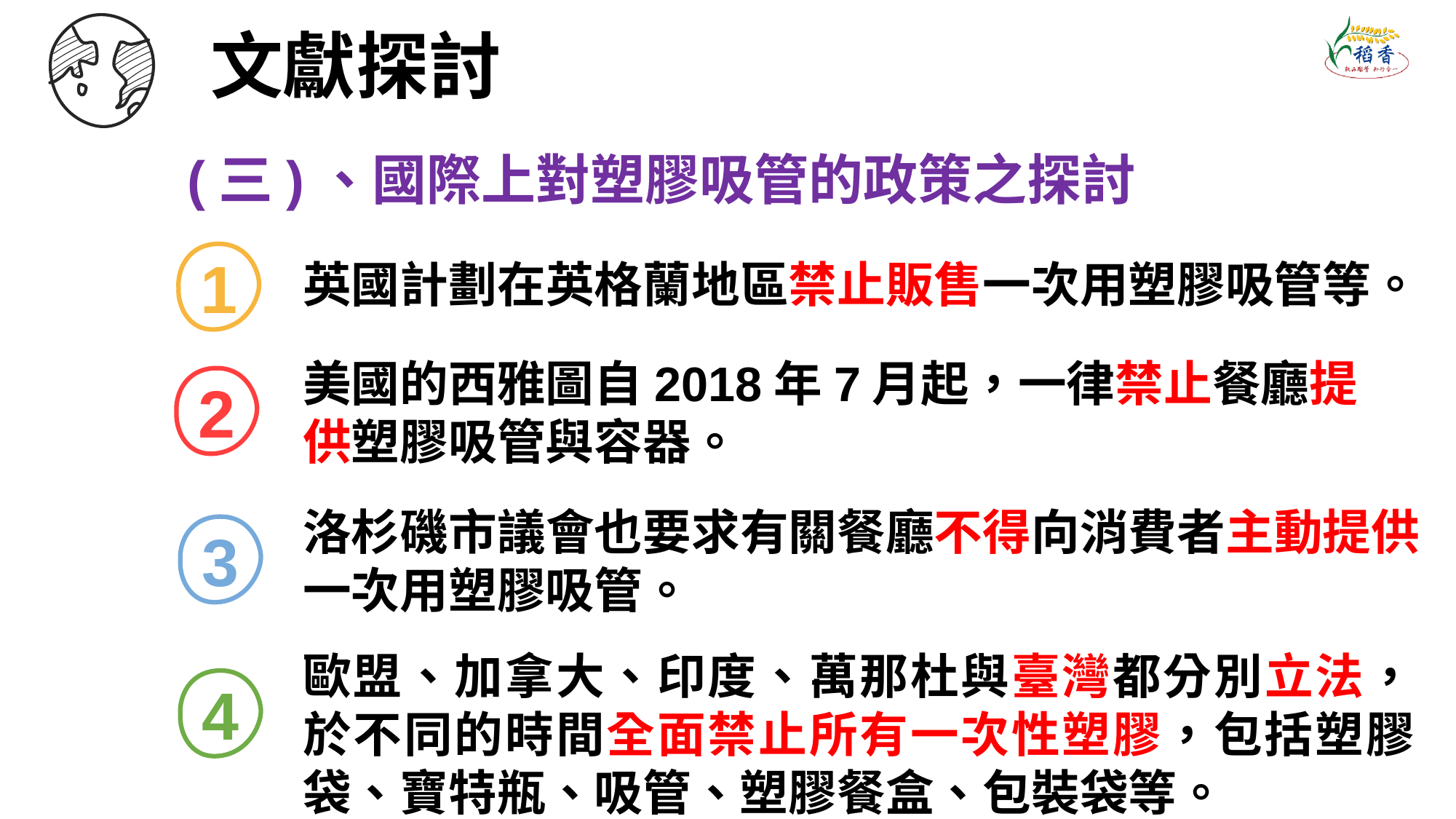

文獻探討

(三)、國際上對塑膠吸管的政策之探討

1
英國計劃在英格蘭地區禁止販售一次用塑膠吸管等。

美國的西雅圖自2018年7月起，一律禁止餐廳提供塑膠吸管與容器。
2

洛杉磯市議會也要求有關餐廳不得向消費者主動提供一次用塑膠吸管。
3
歐盟、加拿大、印度、萬那杜與臺灣都分別立法，於不同的時間全面禁止所有一次性塑膠，包括塑膠袋、寶特瓶、吸管、塑膠餐盒、包裝袋等。
4